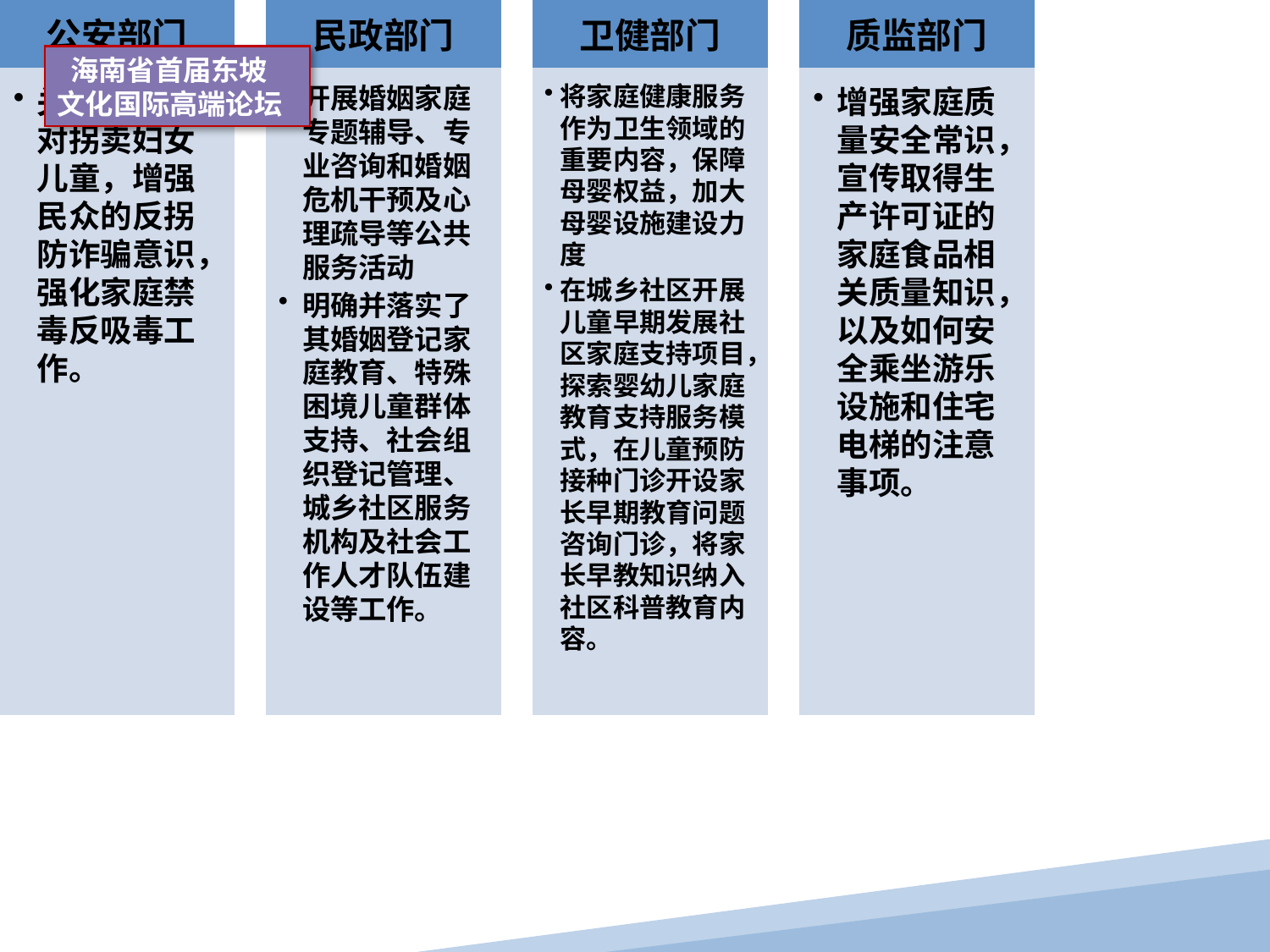

海南省首届东坡
文化国际高端论坛
公安部门
关爱家庭反对拐卖妇女儿童，增强民众的反拐防诈骗意识，强化家庭禁毒反吸毒工作。
民政部门
开展婚姻家庭专题辅导、专业咨询和婚姻危机干预及心理疏导等公共服务活动
明确并落实了其婚姻登记家庭教育、特殊困境儿童群体支持、社会组织登记管理、城乡社区服务机构及社会工作人才队伍建设等工作。
卫健部门
将家庭健康服务作为卫生领域的重要内容，保障母婴权益，加大母婴设施建设力度
在城乡社区开展儿童早期发展社区家庭支持项目，探索婴幼儿家庭教育支持服务模式，在儿童预防接种门诊开设家长早期教育问题咨询门诊，将家长早教知识纳入社区科普教育内容。

质监部门
增强家庭质量安全常识，宣传取得生产许可证的家庭食品相关质量知识，以及如何安全乘坐游乐设施和住宅电梯的注意事项。